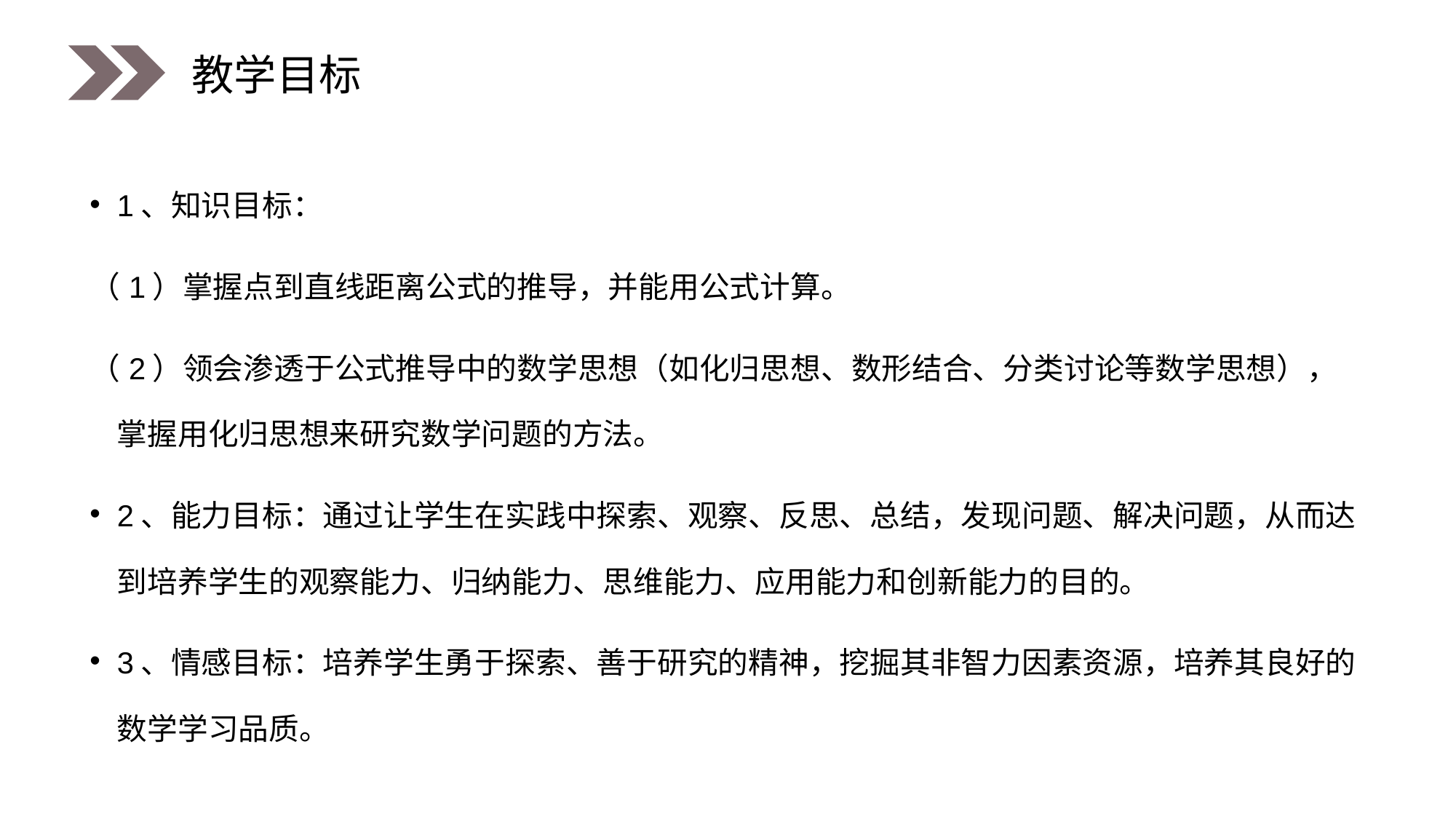

教学目标
1、知识目标：
（1）掌握点到直线距离公式的推导，并能用公式计算。
（2）领会渗透于公式推导中的数学思想（如化归思想、数形结合、分类讨论等数学思想），掌握用化归思想来研究数学问题的方法。
2、能力目标：通过让学生在实践中探索、观察、反思、总结，发现问题、解决问题，从而达到培养学生的观察能力、归纳能力、思维能力、应用能力和创新能力的目的。
3、情感目标：培养学生勇于探索、善于研究的精神，挖掘其非智力因素资源，培养其良好的数学学习品质。